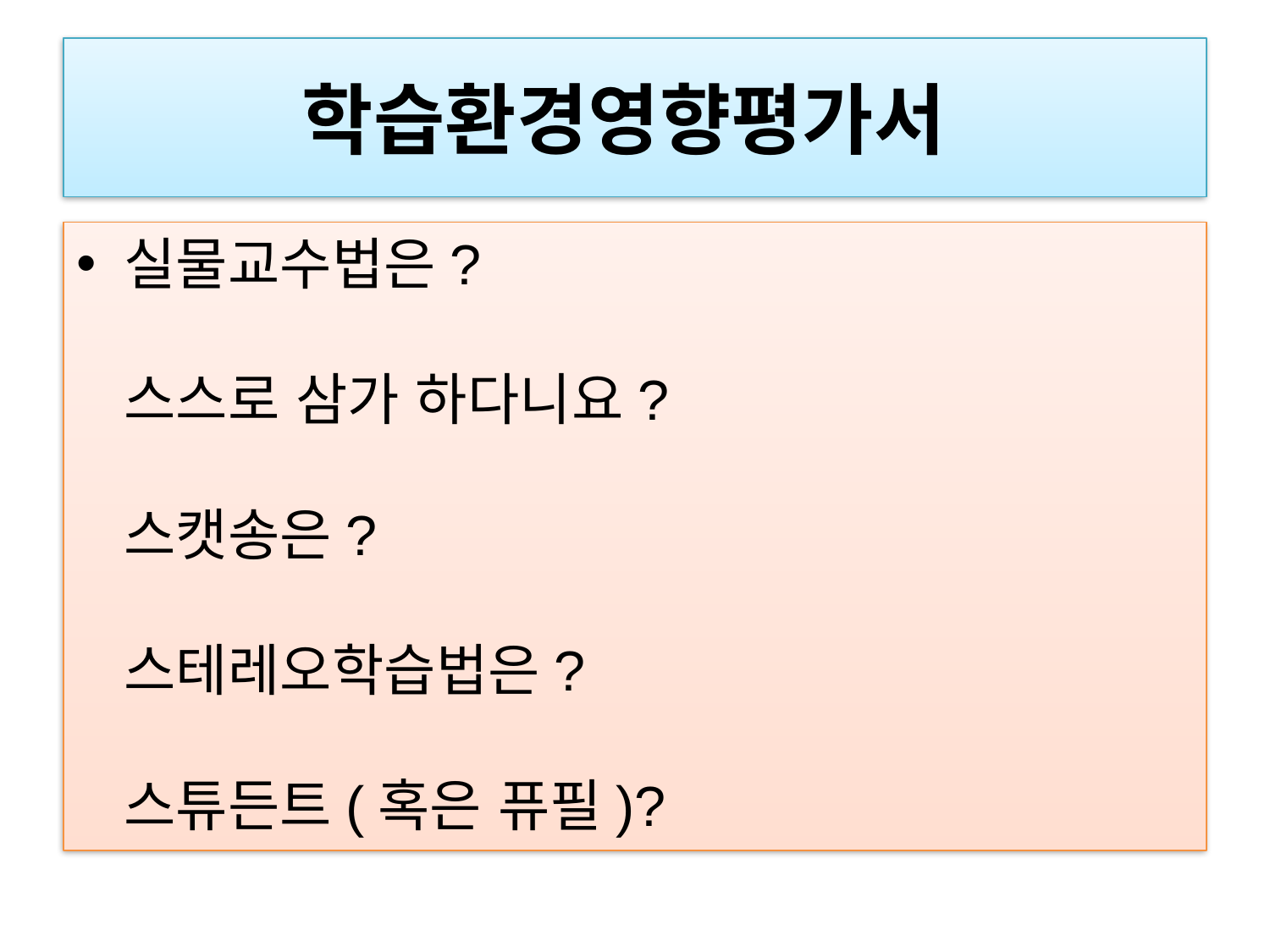

# 학습환경영향평가서
실물교수법은?
스스로 삼가 하다니요?
스캣송은?
스테레오학습법은?
스튜든트(혹은 퓨필)?